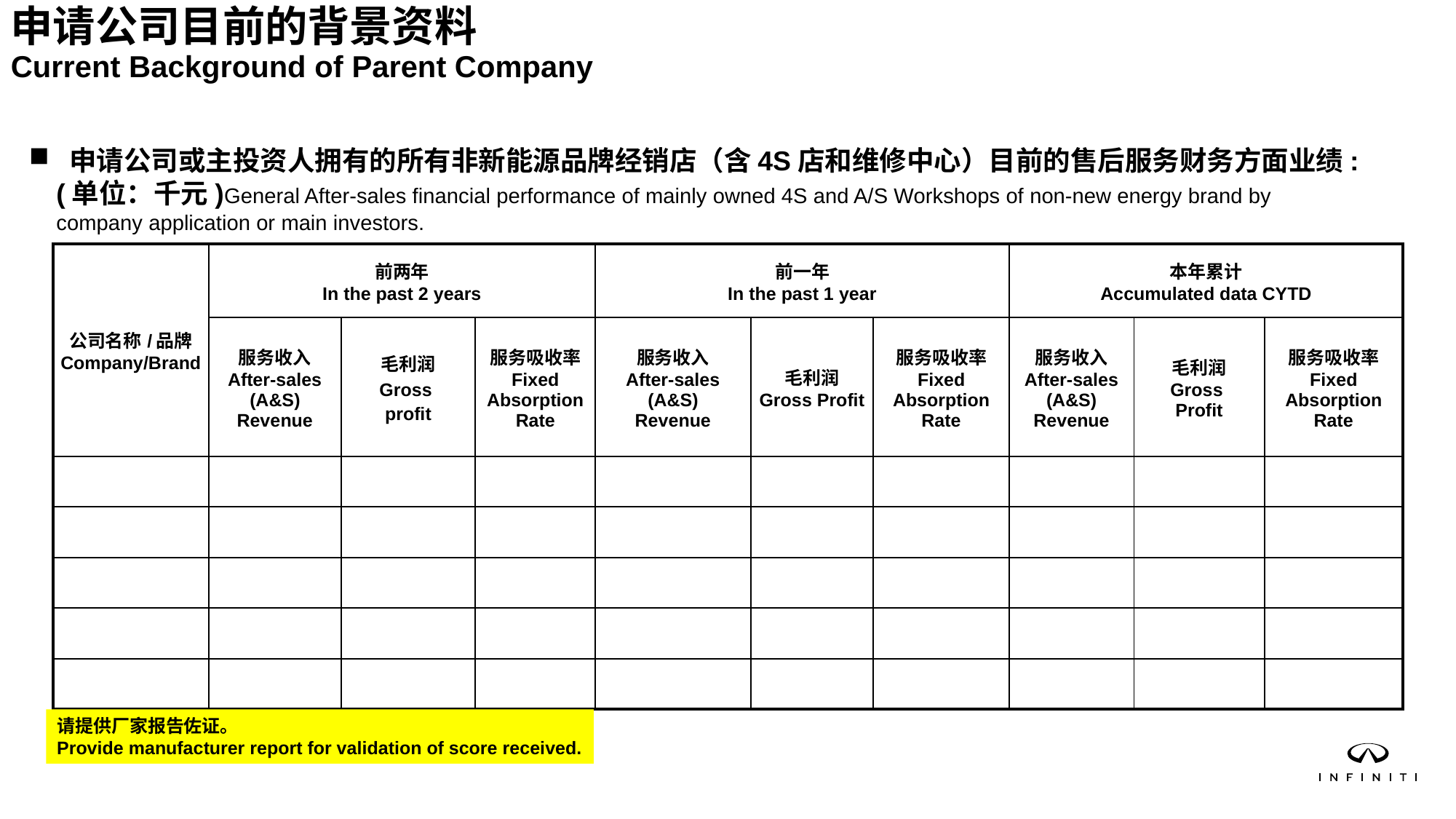

申请公司目前的背景资料
Current Background of Parent Company
 申请公司或主投资人拥有的所有非新能源品牌经销店（含4S店和维修中心）目前的售后服务财务方面业绩: (单位：千元)General After-sales financial performance of mainly owned 4S and A/S Workshops of non-new energy brand by company application or main investors.
| 公司名称/品牌 Company/Brand | 前两年 In the past 2 years |  |  | 前一年 In the past 1 year |  |  | 本年累计 Accumulated data CYTD |  |  |
| --- | --- | --- | --- | --- | --- | --- | --- | --- | --- |
|  | 服务收入 After-sales (A&S) Revenue | 毛利润 Gross profit | 服务吸收率 Fixed Absorption Rate | 服务收入 After-sales (A&S) Revenue | 毛利润 Gross Profit | 服务吸收率 Fixed Absorption Rate | 服务收入 After-sales (A&S) Revenue | 毛利润 Gross Profit | 服务吸收率 Fixed Absorption Rate |
|  |  |  |  |  |  |  |  |  |  |
|  |  |  |  |  |  |  |  |  |  |
|  |  |  |  |  |  |  |  |  |  |
|  |  |  |  |  |  |  |  |  |  |
|  |  |  |  |  |  |  |  |  |  |
请提供厂家报告佐证。
Provide manufacturer report for validation of score received.